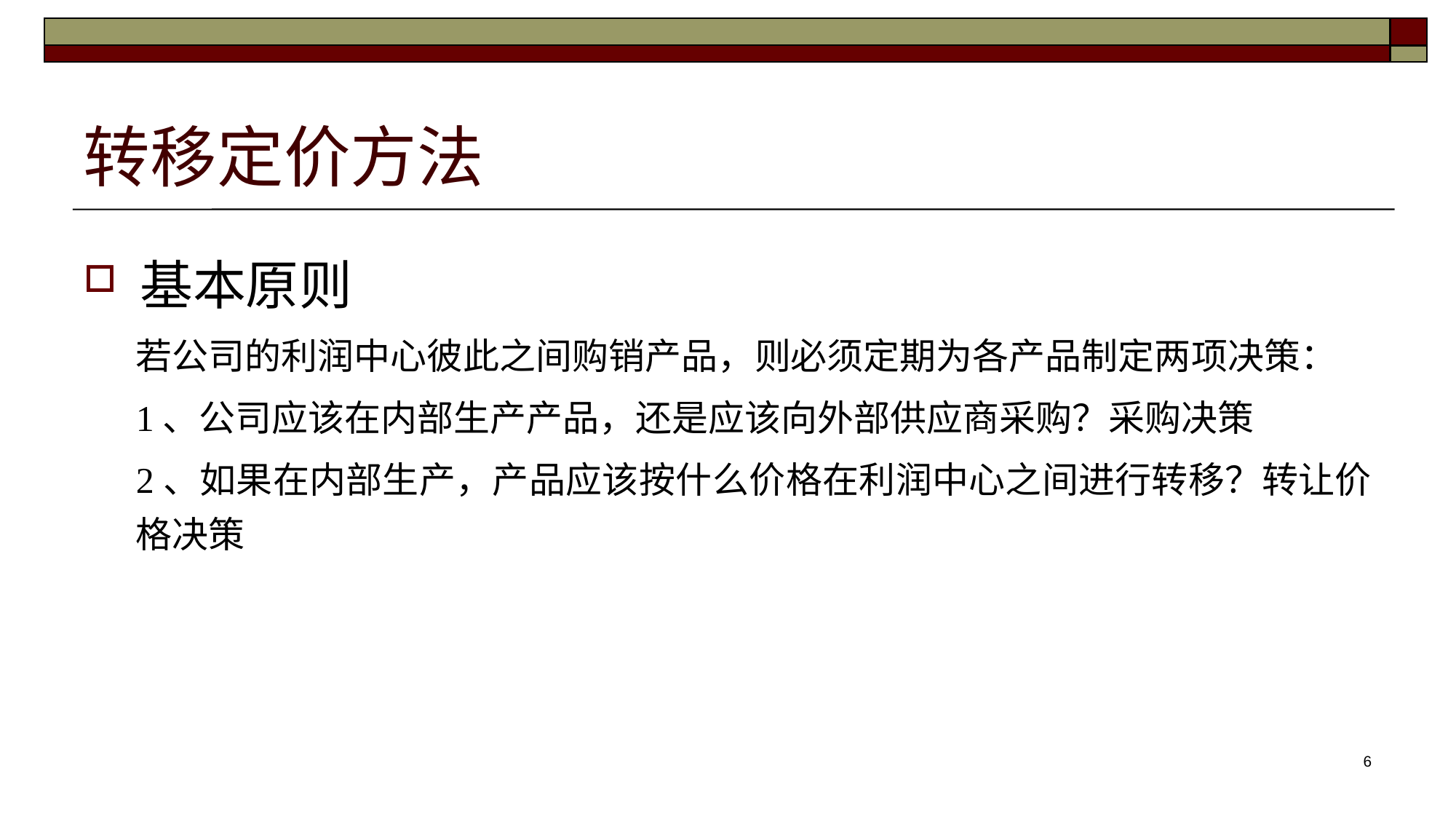

# 转移定价方法
基本原则
若公司的利润中心彼此之间购销产品，则必须定期为各产品制定两项决策：
1、公司应该在内部生产产品，还是应该向外部供应商采购？采购决策
2、如果在内部生产，产品应该按什么价格在利润中心之间进行转移？转让价格决策
6